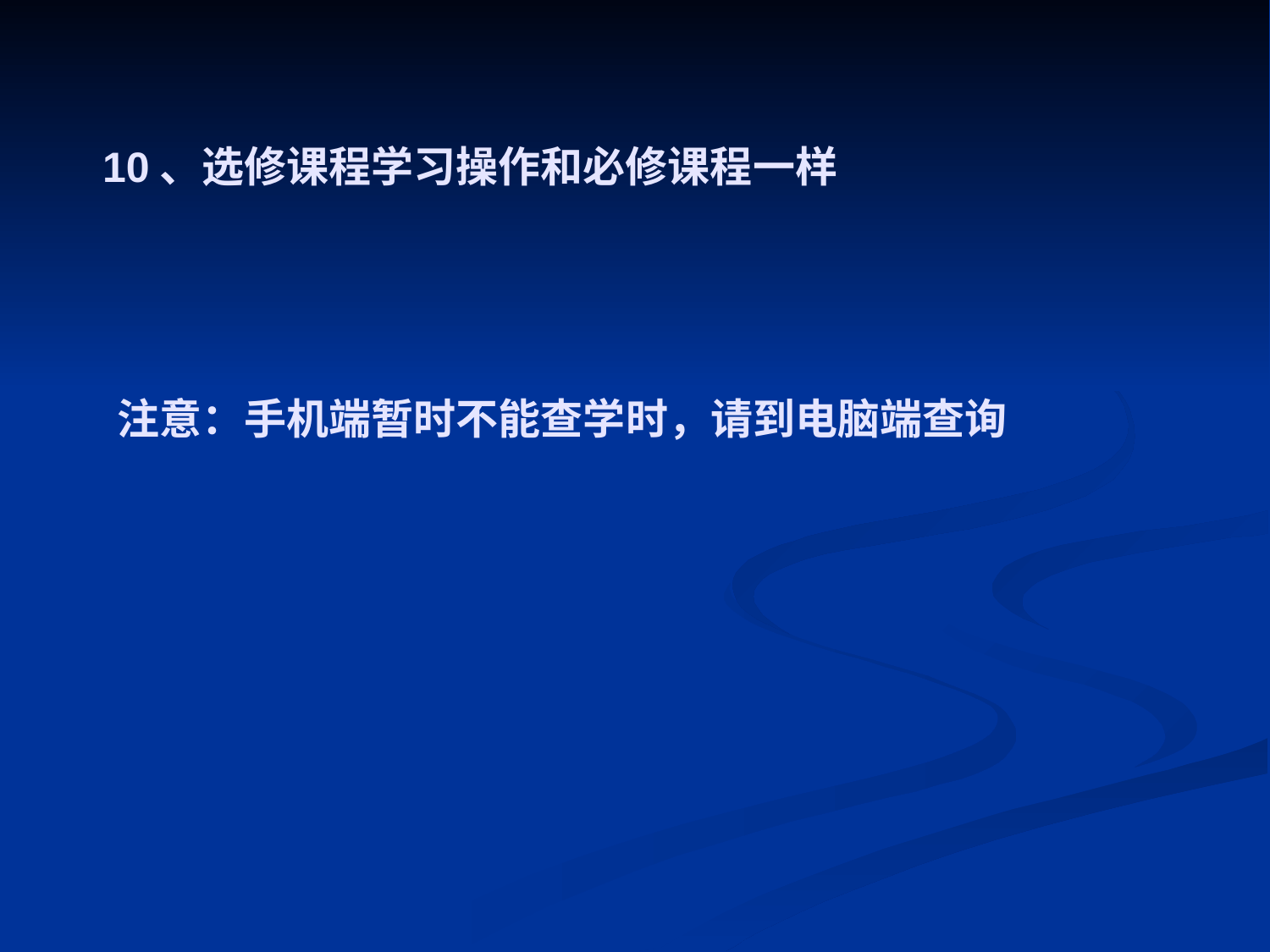

# 10、选修课程学习操作和必修课程一样
注意：手机端暂时不能查学时，请到电脑端查询